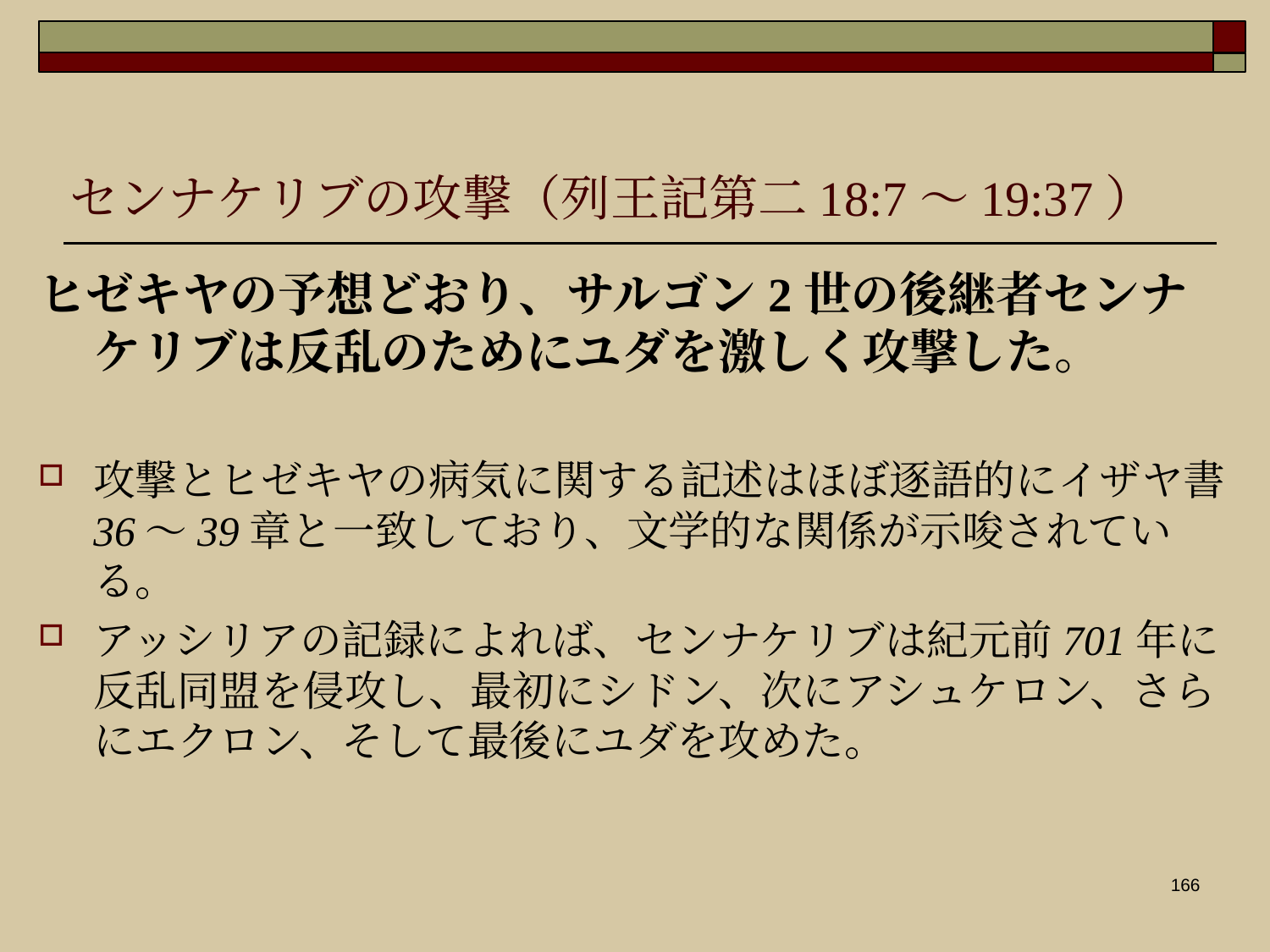

センナケリブの攻撃（列王記第二18:7〜19:37）
ヒゼキヤの予想どおり、サルゴン2世の後継者センナケリブは反乱のためにユダを激しく攻撃した。

攻撃とヒゼキヤの病気に関する記述はほぼ逐語的にイザヤ書36〜39章と一致しており、文学的な関係が示唆されている。
アッシリアの記録によれば、センナケリブは紀元前701年に反乱同盟を侵攻し、最初にシドン、次にアシュケロン、さらにエクロン、そして最後にユダを攻めた。
166